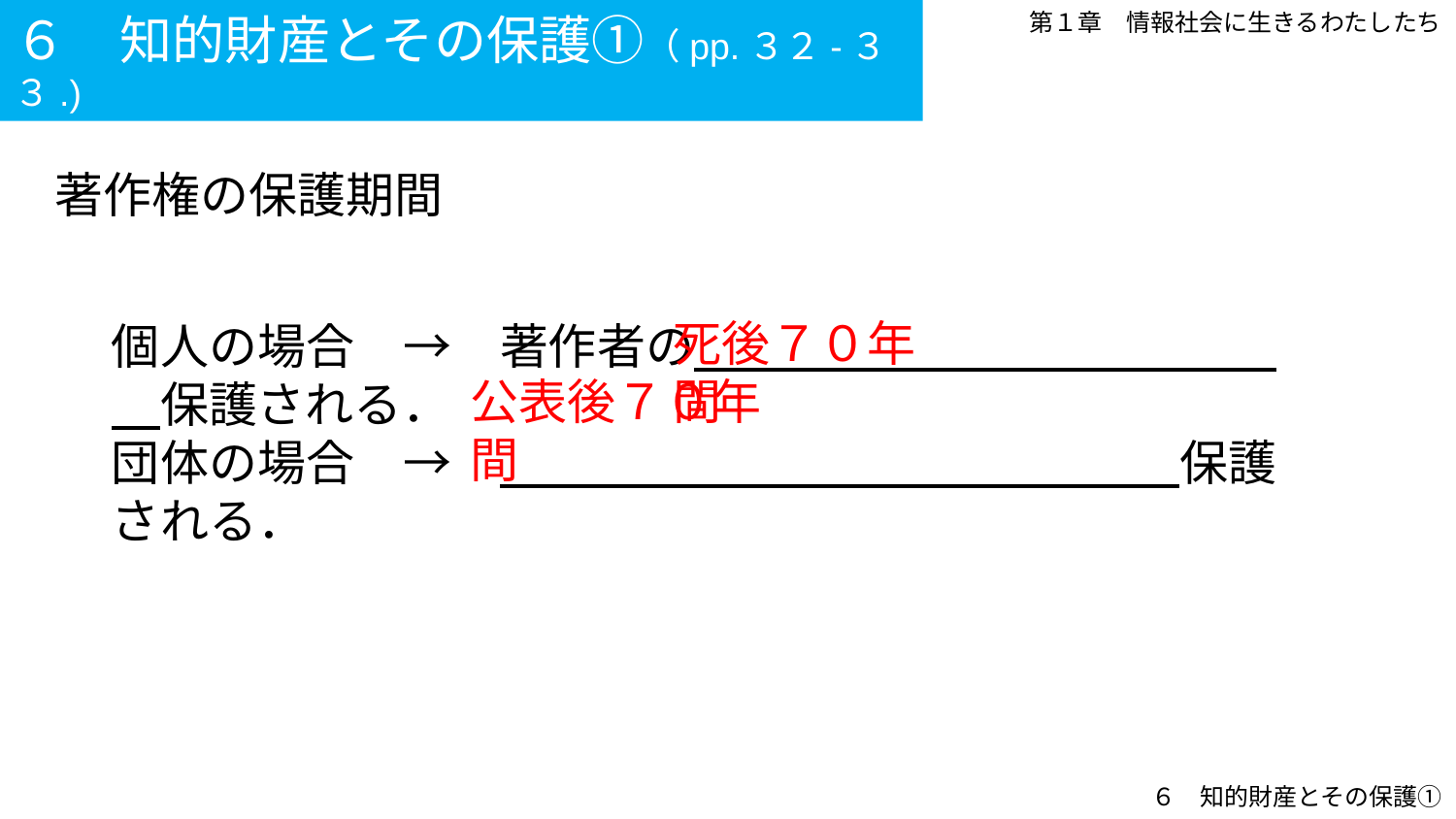

６　知的財産とその保護①（pp.３２-３３.)
第１章　情報社会に生きるわたしたち
著作権の保護期間
死後７０年間
個人の場合　→　著作者の　　　　　　　　　　　　　保護される．
団体の場合　→　　　　　　　　　　　　　　　保護される．
公表後７０年間
６　知的財産とその保護①